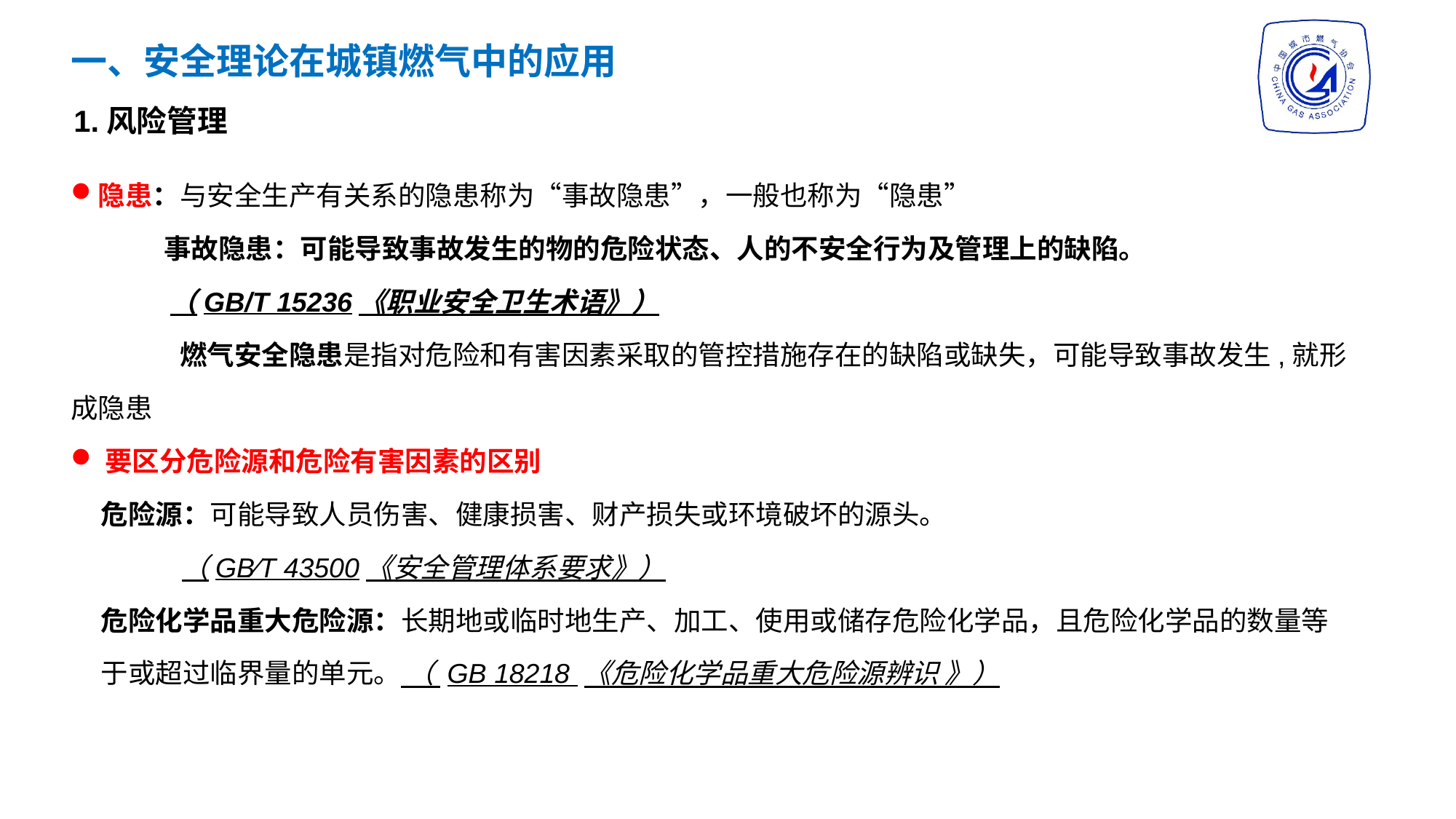

一、安全理论在城镇燃气中的应用
1.风险管理
隐患：与安全生产有关系的隐患称为“事故隐患”，一般也称为“隐患”
              事故隐患：可能导致事故发生的物的危险状态、人的不安全行为及管理上的缺陷。
               （GB/T 15236《职业安全卫生术语》）
	燃气安全隐患是指对危险和有害因素采取的管控措施存在的缺陷或缺失，可能导致事故发生,就形成隐患
要区分危险源和危险有害因素的区别
危险源：可能导致人员伤害、健康损害、财产损失或环境破坏的源头。
            （GB∕T 43500《安全管理体系要求》）
危险化学品重大危险源：长期地或临时地生产、加工、使用或储存危险化学品，且危险化学品的数量等于或超过临界量的单元。 （ GB 18218 《危险化学品重大危险源辨识 》）